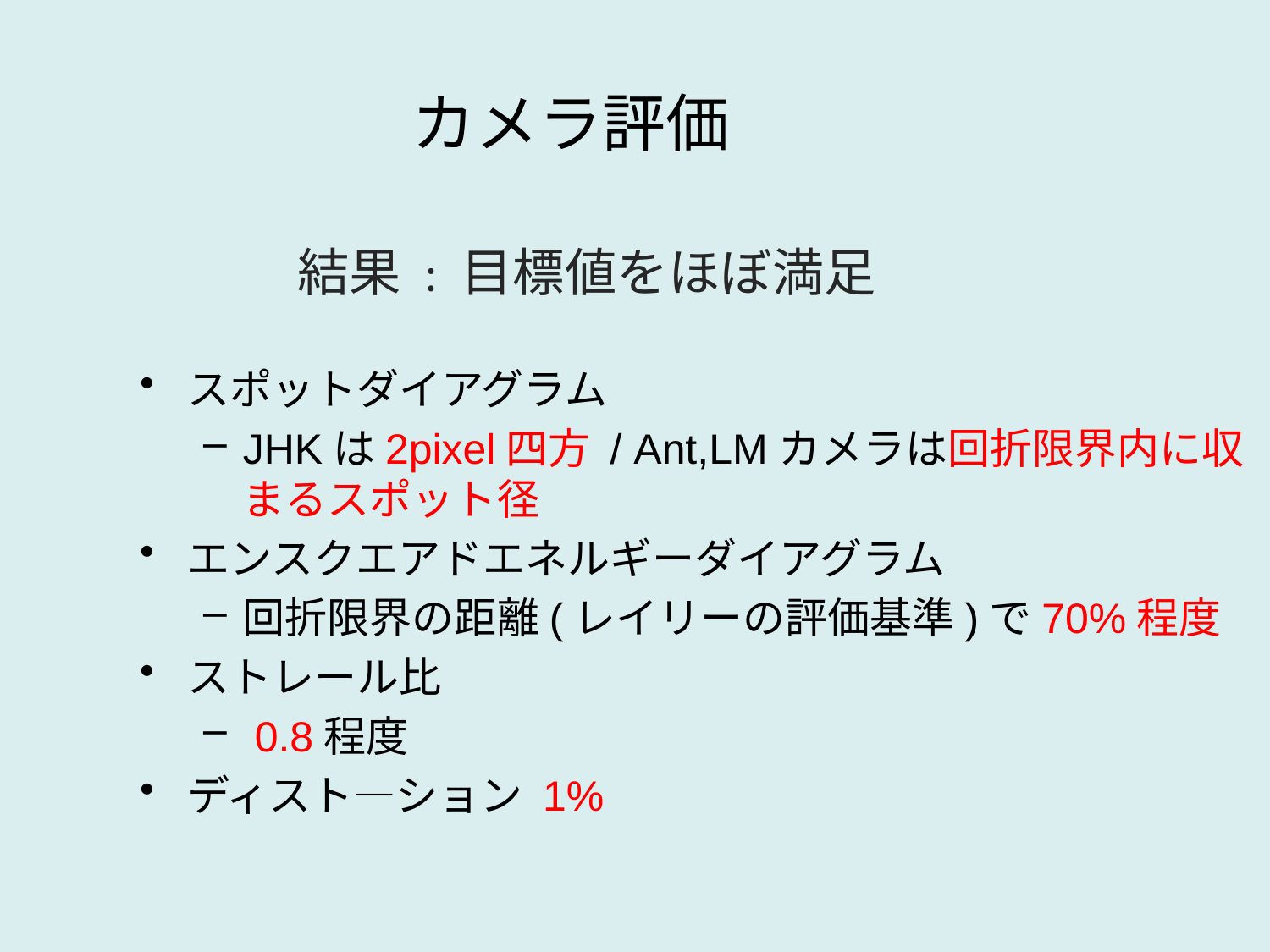

# カメラ評価
結果 : 目標値をほぼ満足
スポットダイアグラム
JHKは2pixel四方 / Ant,LMカメラは回折限界内に収まるスポット径
エンスクエアドエネルギーダイアグラム
回折限界の距離(レイリーの評価基準)で70%程度
ストレール比
 0.8程度
ディスト―ション 1%